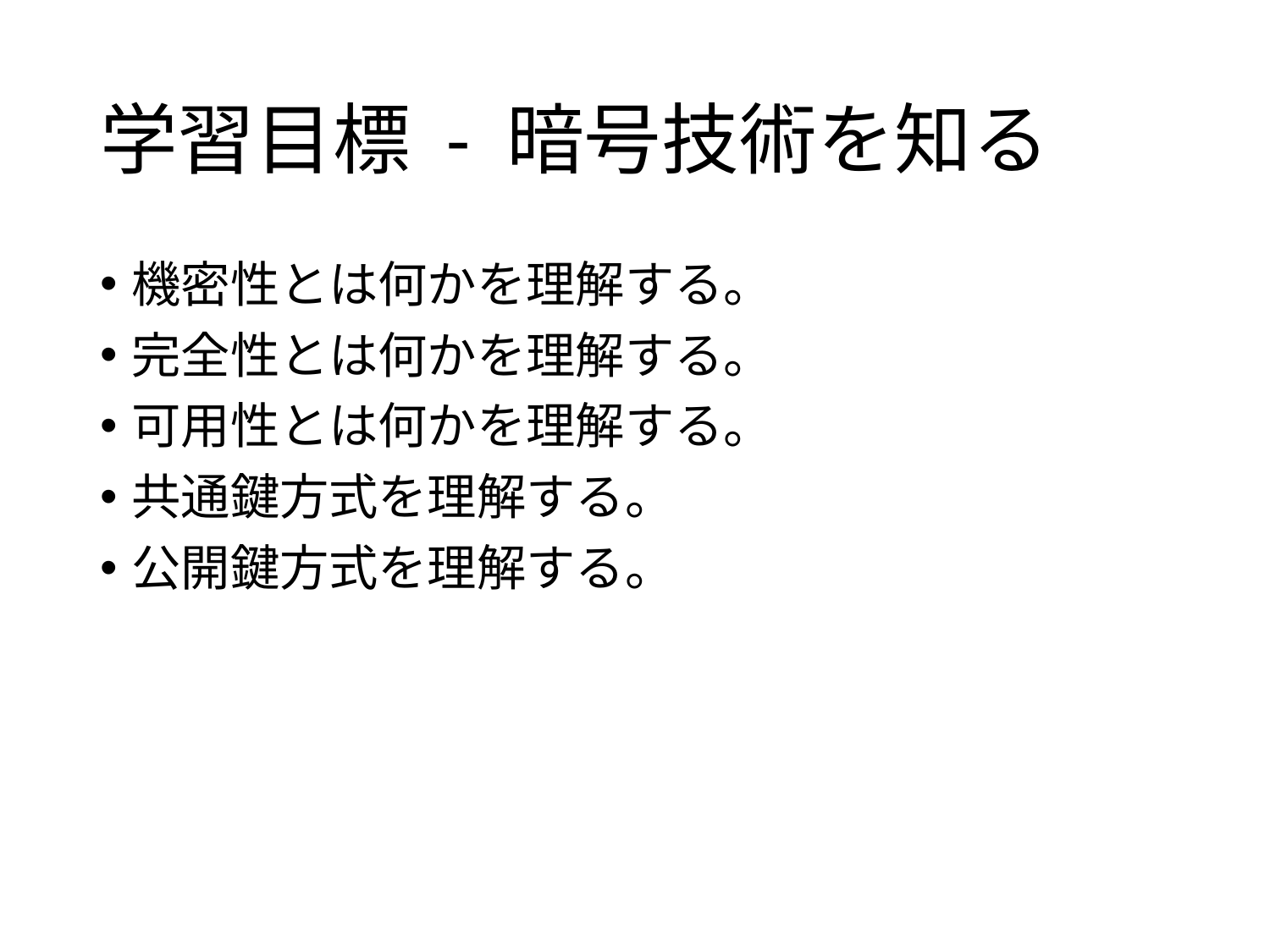

# 学習目標 - 暗号技術を知る
機密性とは何かを理解する。
完全性とは何かを理解する。
可用性とは何かを理解する。
共通鍵方式を理解する。
公開鍵方式を理解する。